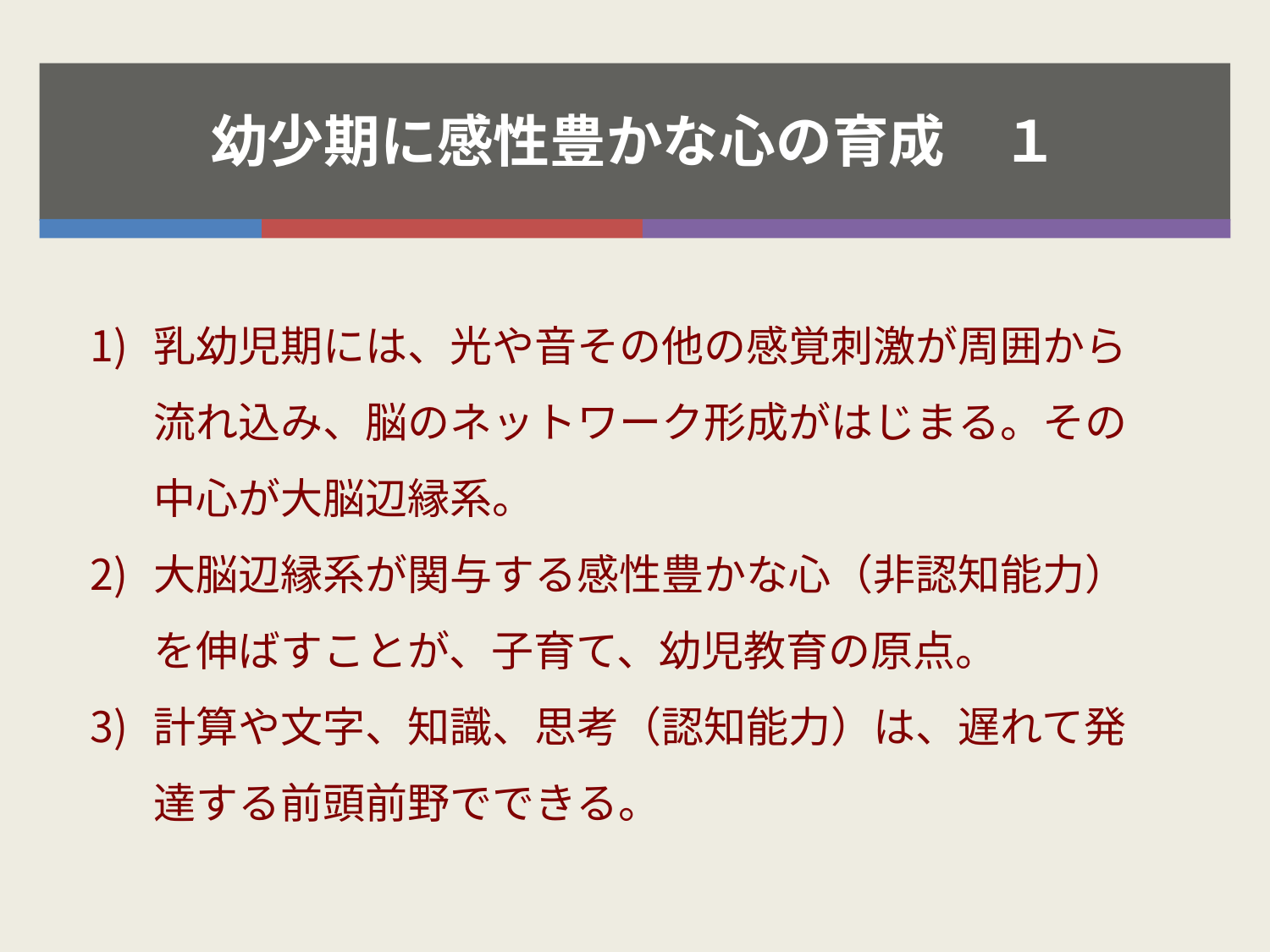

# 幼少期に感性豊かな心の育成　１
乳幼児期には、光や音その他の感覚刺激が周囲から流れ込み、脳のネットワーク形成がはじまる。その中心が大脳辺縁系。
大脳辺縁系が関与する感性豊かな心（非認知能力）を伸ばすことが、子育て、幼児教育の原点。
計算や文字、知識、思考（認知能力）は、遅れて発達する前頭前野でできる。